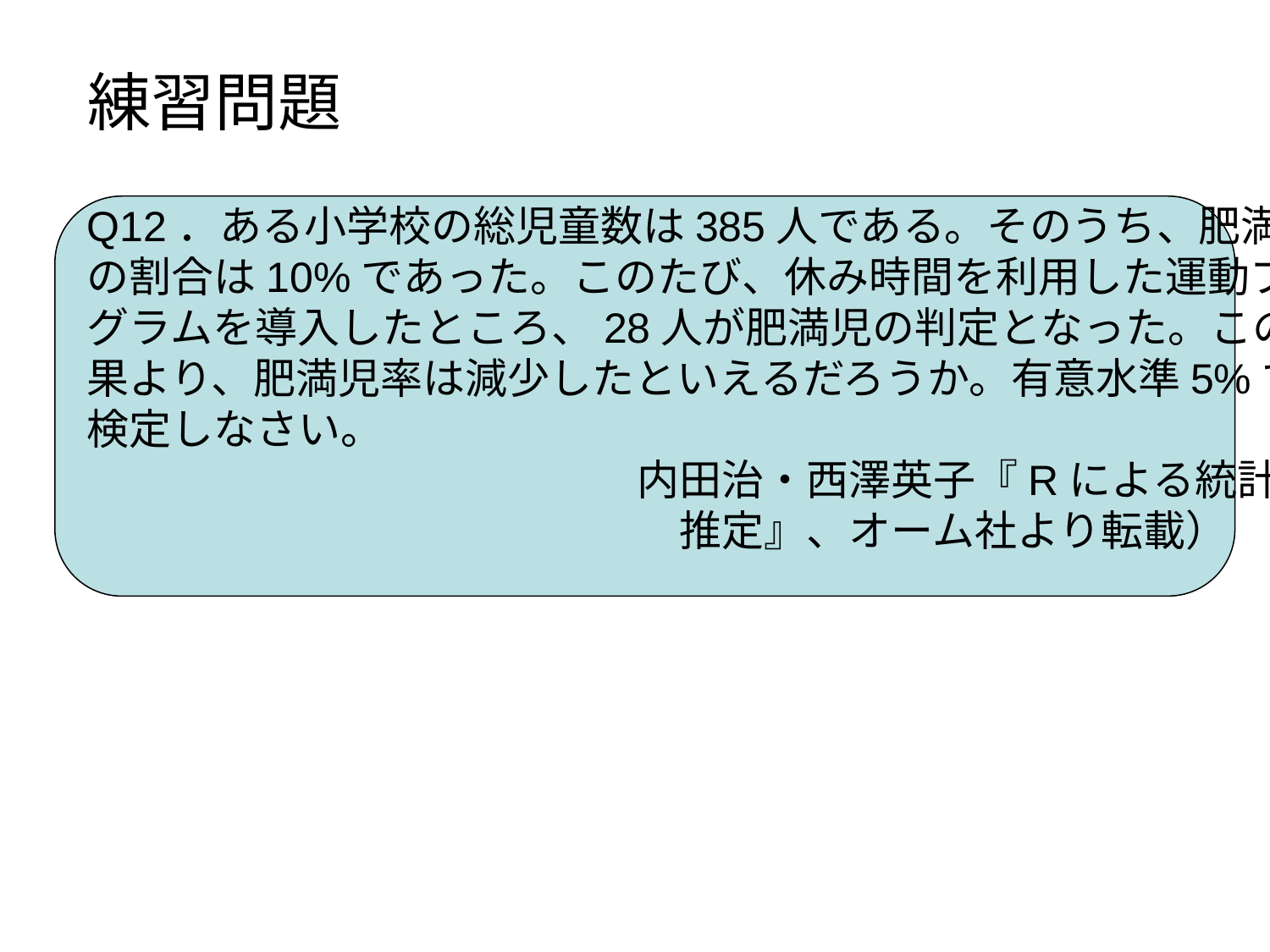

練習問題
Q12．ある小学校の総児童数は385人である。そのうち、肥満児
の割合は10%であった。このたび、休み時間を利用した運動プロ
グラムを導入したところ、28人が肥満児の判定となった。この結
果より、肥満児率は減少したといえるだろうか。有意水準5%で
検定しなさい。
　　　　　　　　　　　　　内田治・西澤英子『Rによる統計的検定と
　　　　　　　　　　　　　　推定』、オーム社より転載）